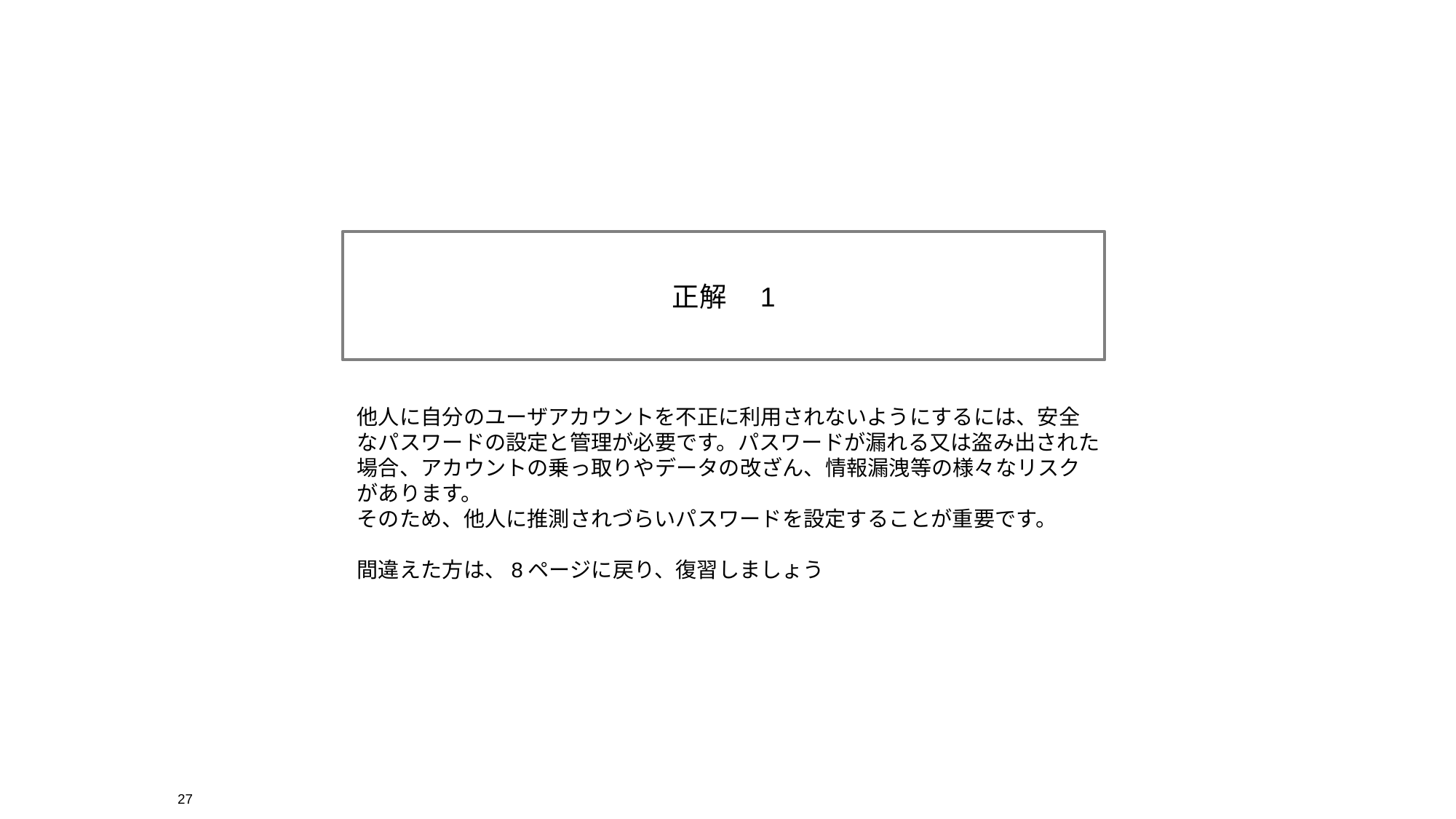

正解　1
他人に自分のユーザアカウントを不正に利用されないようにするには、安全なパスワードの設定と管理が必要です。パスワードが漏れる又は盗み出された場合、アカウントの乗っ取りやデータの改ざん、情報漏洩等の様々なリスクがあります。
そのため、他人に推測されづらいパスワードを設定することが重要です。

間違えた方は、8ページに戻り、復習しましょう
27